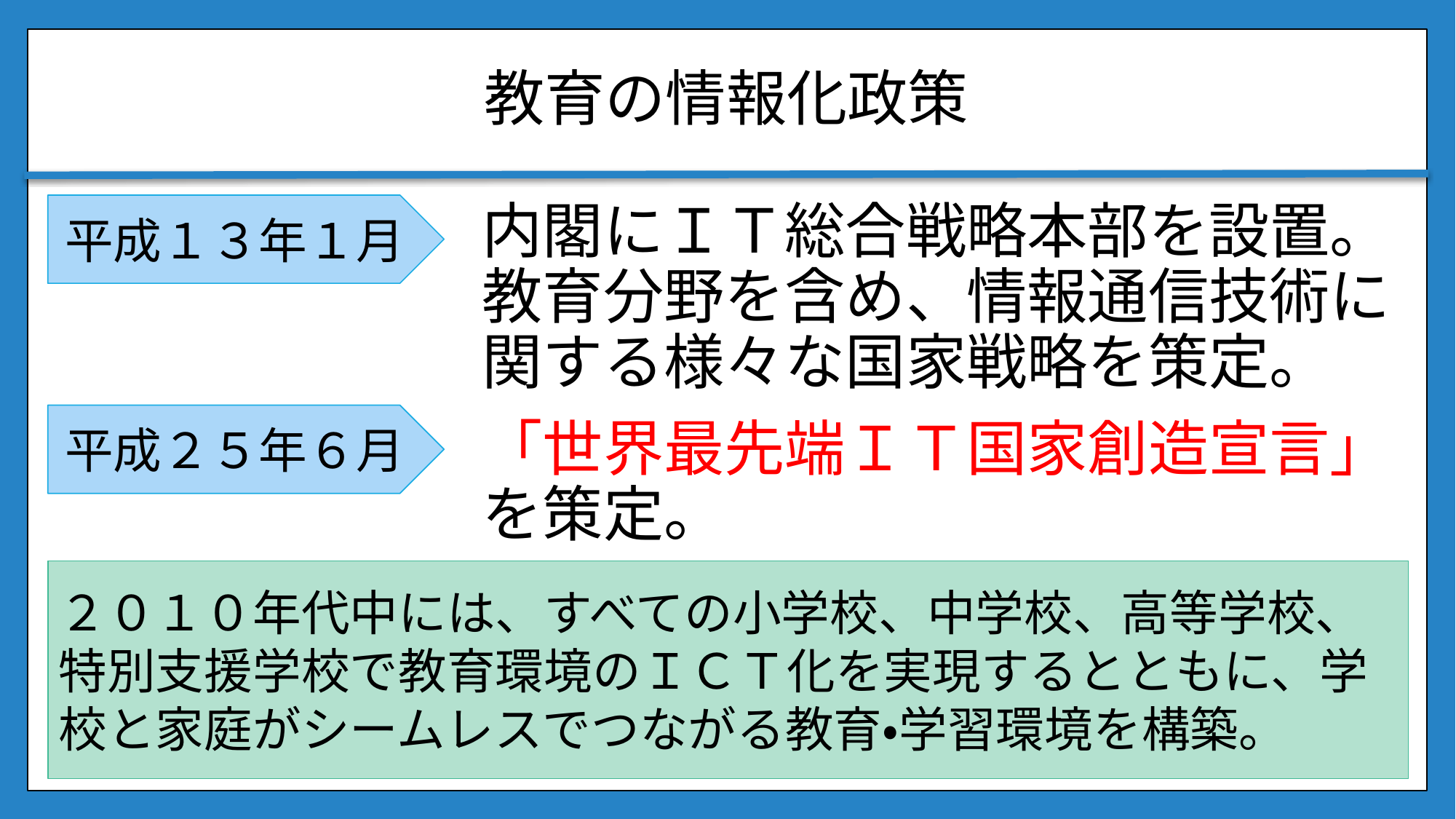

# 教育の情報化政策
平成１３年１月
内閣にＩＴ総合戦略本部を設置。教育分野を含め、情報通信技術に関する様々な国家戦略を策定。
「世界最先端ＩＴ国家創造宣言」を策定。
平成２５年６月
２０１０年代中には、すべての小学校、中学校、高等学校、特別支援学校で教育環境のＩＣＴ化を実現するとともに、学校と家庭がシームレスでつながる教育・学習環境を構築。